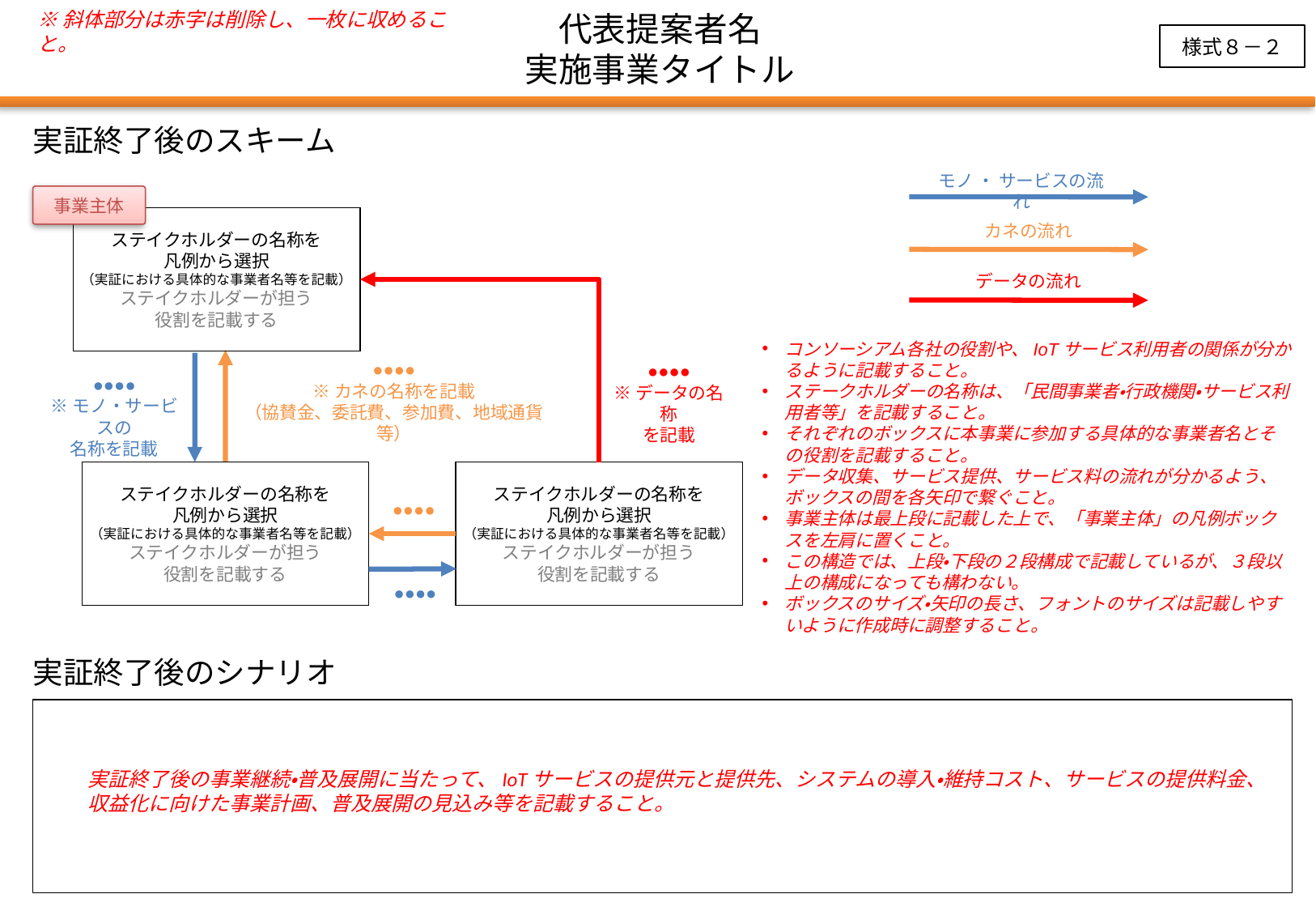

※斜体部分は赤字は削除し、一枚に収めること。
代表提案者名
実施事業タイトル
様式８－２

実証終了後のスキーム
モノ ・ サービスの流れ
事業主体
ステイクホルダーの名称を
凡例から選択
（実証における具体的な事業者名等を記載）
ステイクホルダーが担う
役割を記載する
カネの流れ
データの流れ
コンソーシアム各社の役割や、IoTサービス利用者の関係が分かるように記載すること。
ステークホルダーの名称は、「民間事業者・行政機関・サービス利用者等」を記載すること。
それぞれのボックスに本事業に参加する具体的な事業者名とその役割を記載すること。
データ収集、サービス提供、サービス料の流れが分かるよう、ボックスの間を各矢印で繋ぐこと。
事業主体は最上段に記載した上で、「事業主体」の凡例ボックスを左肩に置くこと。
この構造では、上段・下段の２段構成で記載しているが、３段以上の構成になっても構わない。
ボックスのサイズ・矢印の長さ、フォントのサイズは記載しやすいように作成時に調整すること。
●●●●
※カネの名称を記載
（協賛金、委託費、参加費、地域通貨等）
●●●●
※データの名称
を記載
●●●●
※モノ・サービスの
名称を記載
ステイクホルダーの名称を
凡例から選択
（実証における具体的な事業者名等を記載）
ステイクホルダーが担う
役割を記載する
ステイクホルダーの名称を
凡例から選択
（実証における具体的な事業者名等を記載）
ステイクホルダーが担う
役割を記載する
●●●●
●●●●

実証終了後のシナリオ

実証終了後の事業継続・普及展開に当たって、IoTサービスの提供元と提供先、システムの導入・維持コスト、サービスの提供料金、収益化に向けた事業計画、普及展開の見込み等を記載すること。